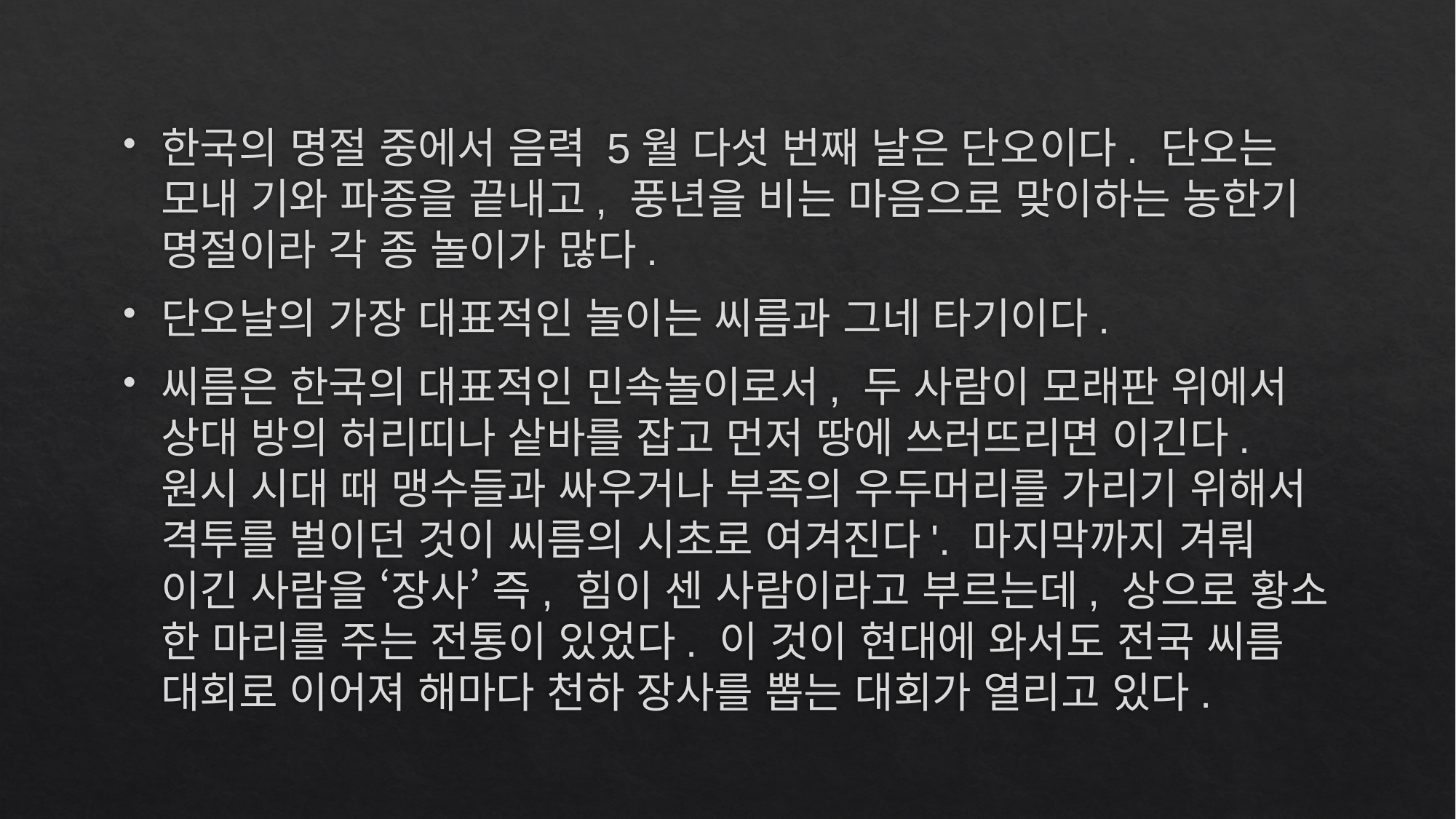

#
한국의 명절 중에서 음력 5월 다섯 번째 날은 단오이다. 단오는 모내 기와 파종을 끝내고, 풍년을 비는 마음으로 맞이하는 농한기 명절이라 각 종 놀이가 많다.
단오날의 가장 대표적인 놀이는 씨름과 그네 타기이다.
씨름은 한국의 대표적인 민속놀이로서, 두 사람이 모래판 위에서 상대 방의 허리띠나 샅바를 잡고 먼저 땅에 쓰러뜨리면 이긴다. 원시 시대 때 맹수들과 싸우거나 부족의 우두머리를 가리기 위해서 격투를 벌이던 것이 씨름의 시초로 여겨진다'. 마지막까지 겨뤄 이긴 사람을 ‘장사’ 즉, 힘이 센 사람이라고 부르는데, 상으로 황소 한 마리를 주는 전통이 있었다. 이 것이 현대에 와서도 전국 씨름 대회로 이어져 해마다 천하 장사를 뽑는 대회가 열리고 있다.